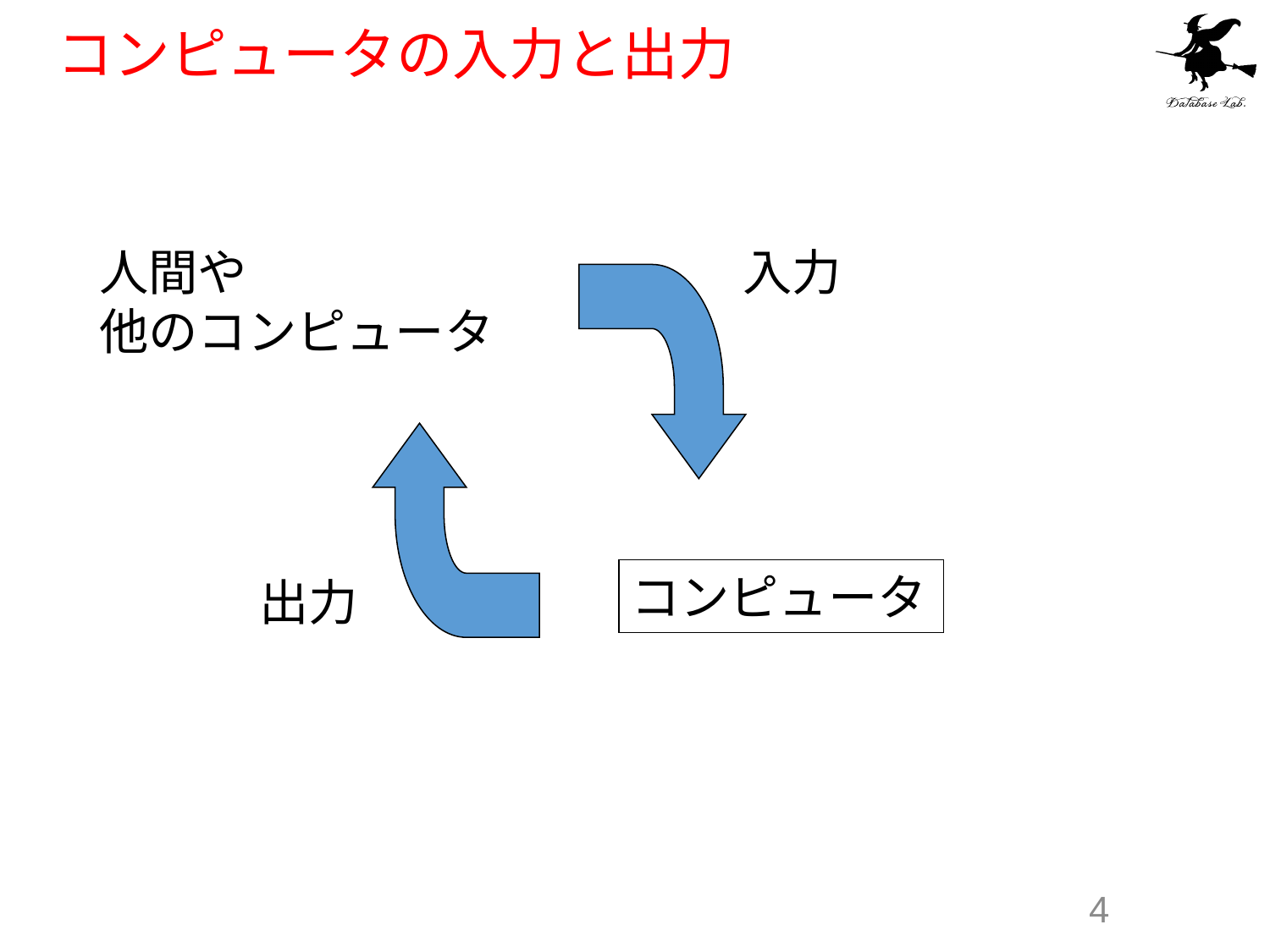

# コンピュータの入力と出力
人間や
他のコンピュータ
入力

人間
コンピュータ
出力
4